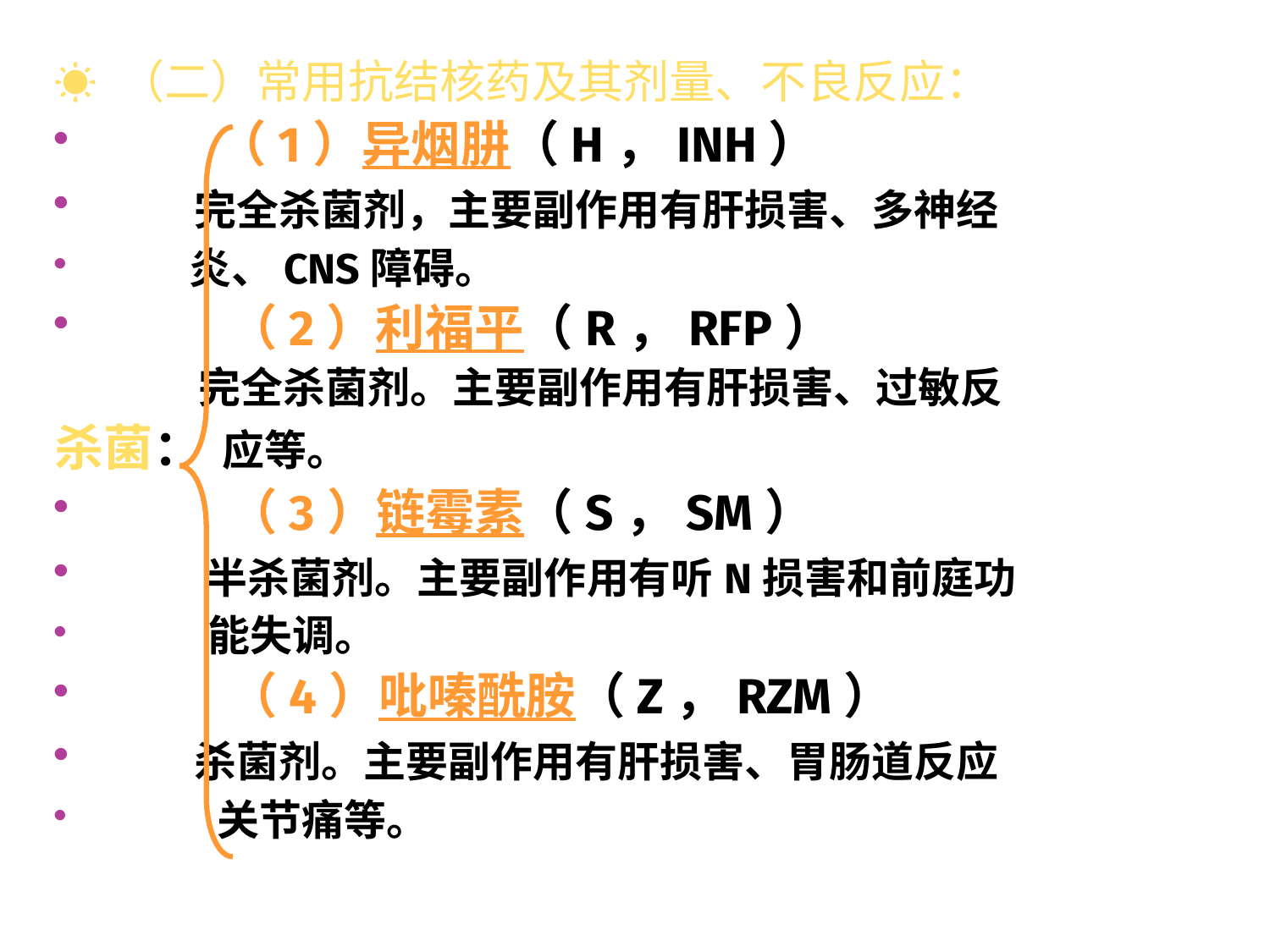

☀ （二）常用抗结核药及其剂量、不良反应：
          （1）异烟肼（H，INH）
        完全杀菌剂，主要副作用有肝损害、多神经
         炎、CNS障碍。
           （2）利福平（R，RFP）
              完全杀菌剂。主要副作用有肝损害、过敏反
杀菌：  应等。
           （3）链霉素（S，SM）
         半杀菌剂。主要副作用有听N损害和前庭功
           能失调。
           （4）吡嗪酰胺（Z，RZM）
        杀菌剂。主要副作用有肝损害、胃肠道反应
            关节痛等。